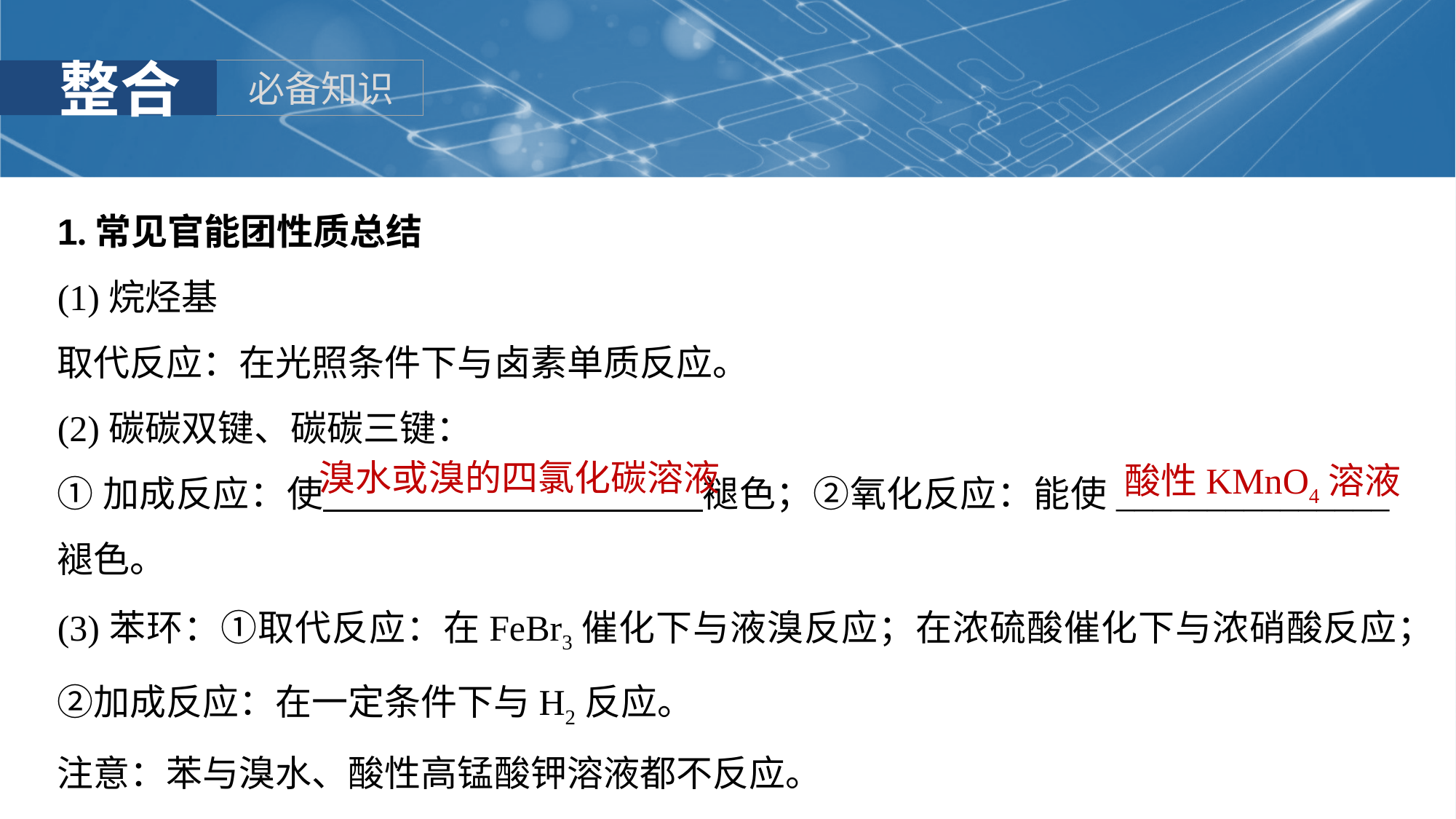

1.常见官能团性质总结
(1)烷烃基
取代反应：在光照条件下与卤素单质反应。
(2)碳碳双键、碳碳三键：
①加成反应：使                                            褪色；②氧化反应：能使_______________褪色。
(3)苯环：①取代反应：在FeBr3催化下与液溴反应；在浓硫酸催化下与浓硝酸反应；②加成反应：在一定条件下与H2反应。
注意：苯与溴水、酸性高锰酸钾溶液都不反应。
溴水或溴的四氯化碳溶液
酸性KMnO4溶液